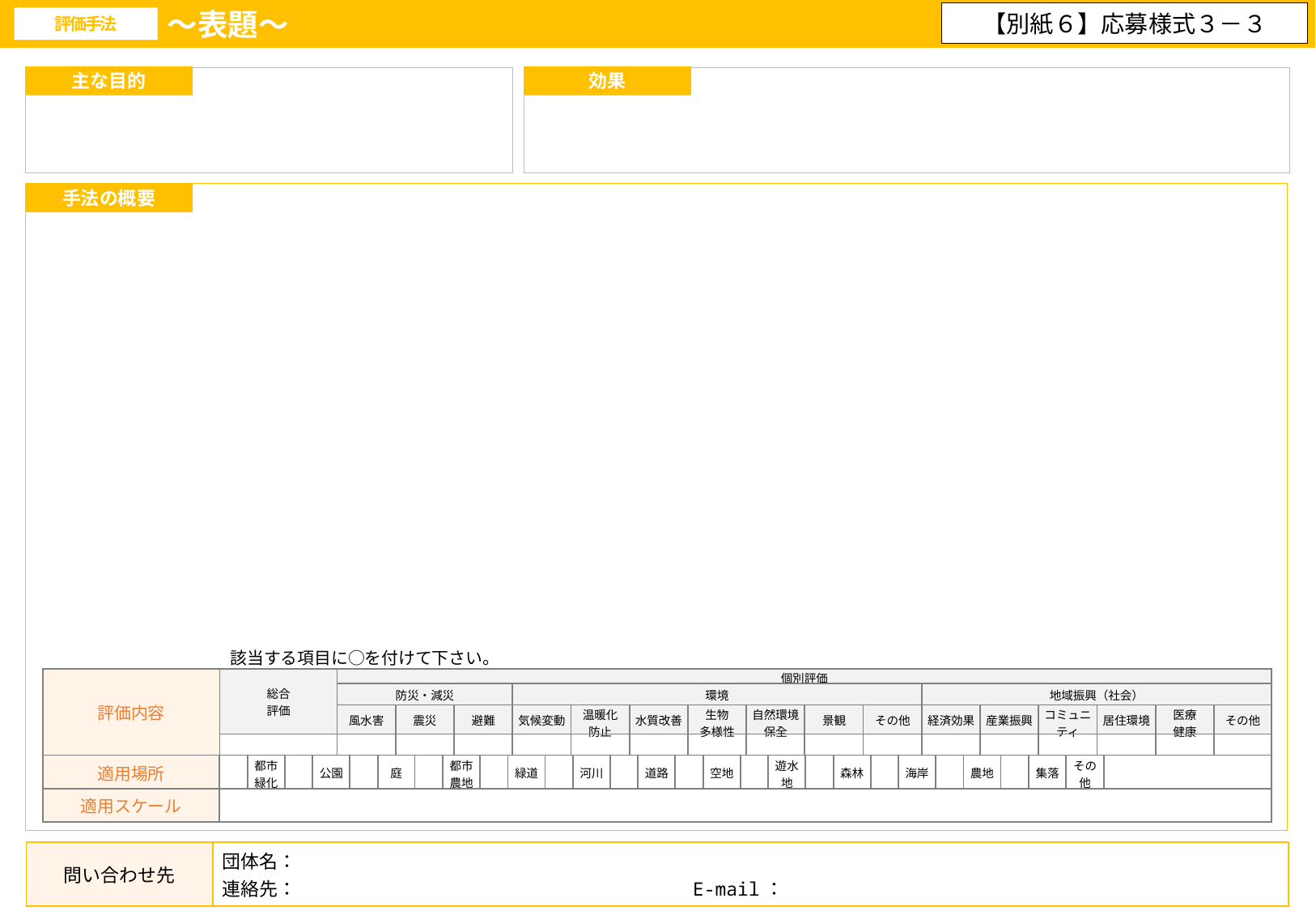

～表題～
【別紙６】応募様式３－３
評価手法
主な目的
効果

手法の概要
該当する項目に○を付けて下さい。
| 評価内容 | 総合 評価 | 個別評価 |  |  |  |  |  |  |  |  |  |  |  |  |  |  |  |
| --- | --- | --- | --- | --- | --- | --- | --- | --- | --- | --- | --- | --- | --- | --- | --- | --- | --- |
|  |  | 防災・減災 |  |  | 環境 |  |  |  |  |  |  | 地域振興（社会） |  |  |  |  |  |
|  |  | 風水害 | 震災 | 避難 | 気候変動 | 温暖化 防止 | 水質改善 | 生物 多様性 | 自然環境保全 | 景観 | その他 | 経済効果 | 産業振興 | コミュニティ | 居住環境 | 医療 健康 | その他 |
|  |  |  |  |  |  |  |  |  |  |  |  |  |  |  |  |  |  |
| 適用場所 |  | 都市 緑化 |  | 公園 |  | 庭 |  | 都市 農地 |  | 緑道 |  | 河川 |  | 道路 |  | 空地 |  | 遊水地 |  | 森林 |  | 海岸 |  | 農地 |  | 集落 | その 他 |  |
| --- | --- | --- | --- | --- | --- | --- | --- | --- | --- | --- | --- | --- | --- | --- | --- | --- | --- | --- | --- | --- | --- | --- | --- | --- | --- | --- | --- | --- |
| 適用スケール |  |
| --- | --- |
| 問い合わせ先 | 団体名： 連絡先：　　　　　　　　　　　　　　　　　　　　　E-mail： |
| --- | --- |